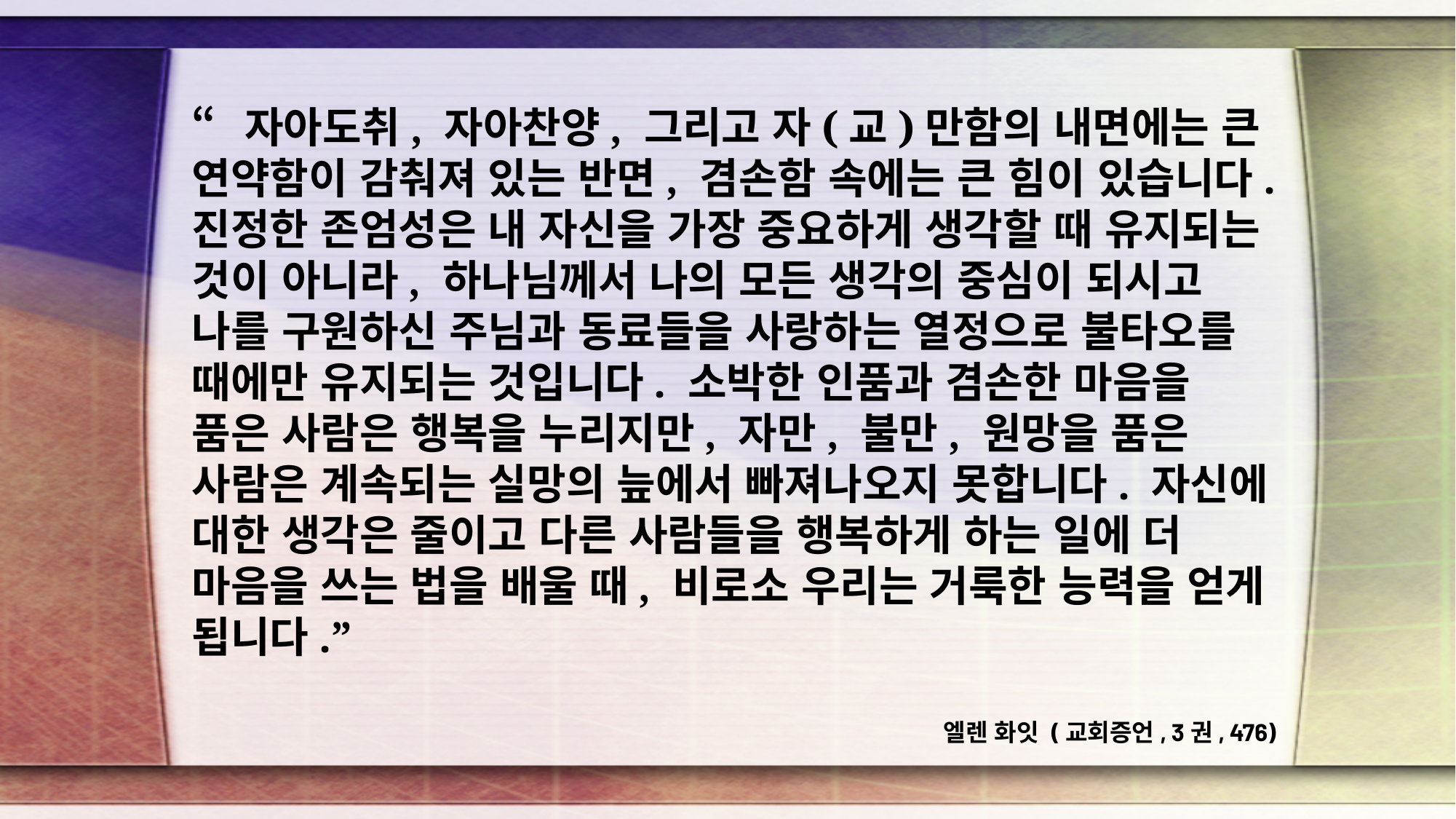

“자아도취, 자아찬양, 그리고 자(교)만함의 내면에는 큰 연약함이 감춰져 있는 반면, 겸손함 속에는 큰 힘이 있습니다. 진정한 존엄성은 내 자신을 가장 중요하게 생각할 때 유지되는 것이 아니라, 하나님께서 나의 모든 생각의 중심이 되시고 나를 구원하신 주님과 동료들을 사랑하는 열정으로 불타오를 때에만 유지되는 것입니다. 소박한 인품과 겸손한 마음을 품은 사람은 행복을 누리지만, 자만, 불만, 원망을 품은 사람은 계속되는 실망의 늪에서 빠져나오지 못합니다. 자신에 대한 생각은 줄이고 다른 사람들을 행복하게 하는 일에 더 마음을 쓰는 법을 배울 때, 비로소 우리는 거룩한 능력을 얻게 됩니다.”
엘렌 화잇 (교회증언, 3권, 476)